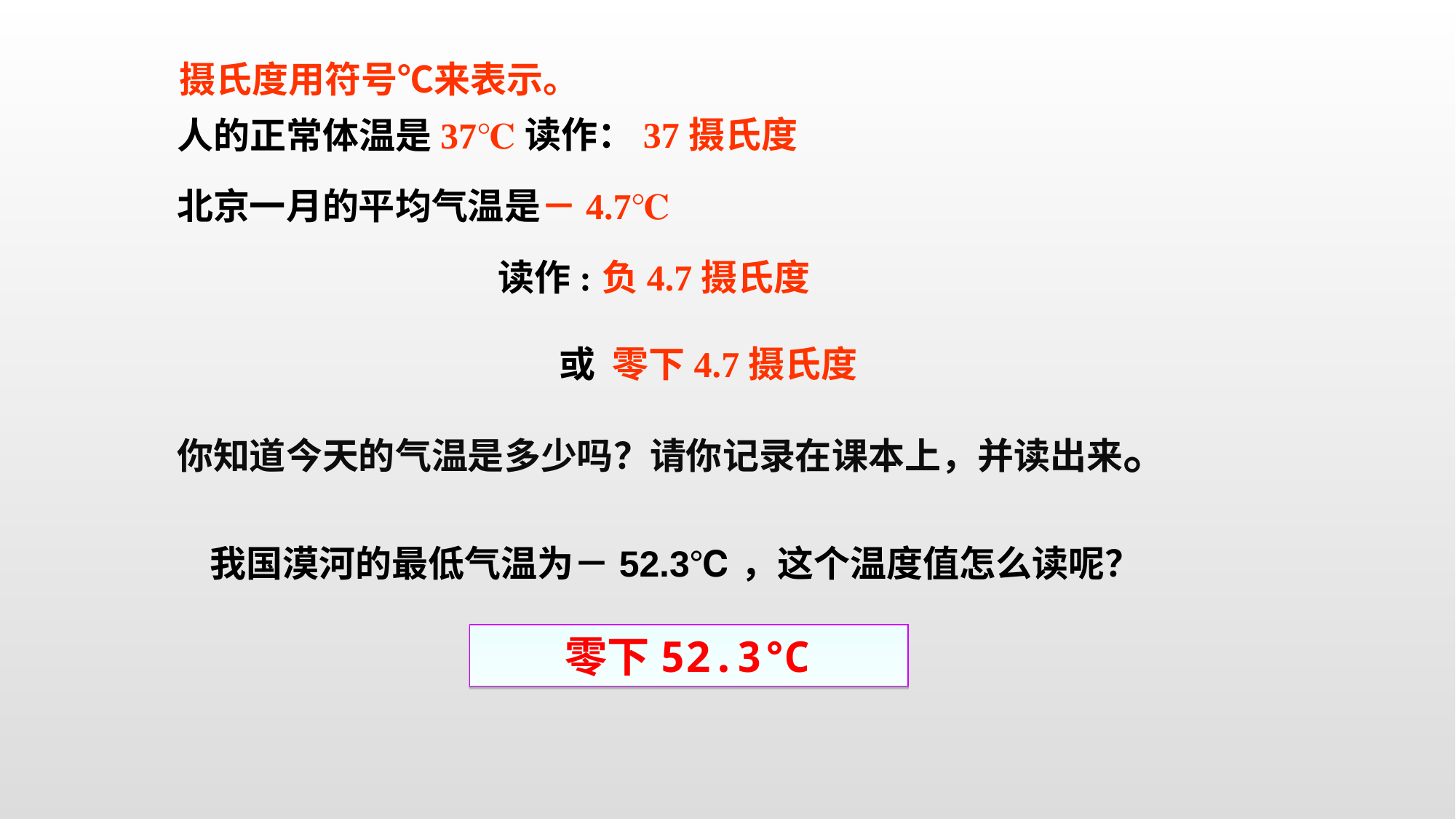

摄氏度用符号℃来表示。

读作：37摄氏度
人的正常体温是37℃
北京一月的平均气温是－4.7℃
读作:
负4.7摄氏度
或
零下4.7摄氏度
你知道今天的气温是多少吗？请你记录在课本上，并读出来。
我国漠河的最低气温为－52.3℃，这个温度值怎么读呢？
零下52.3℃